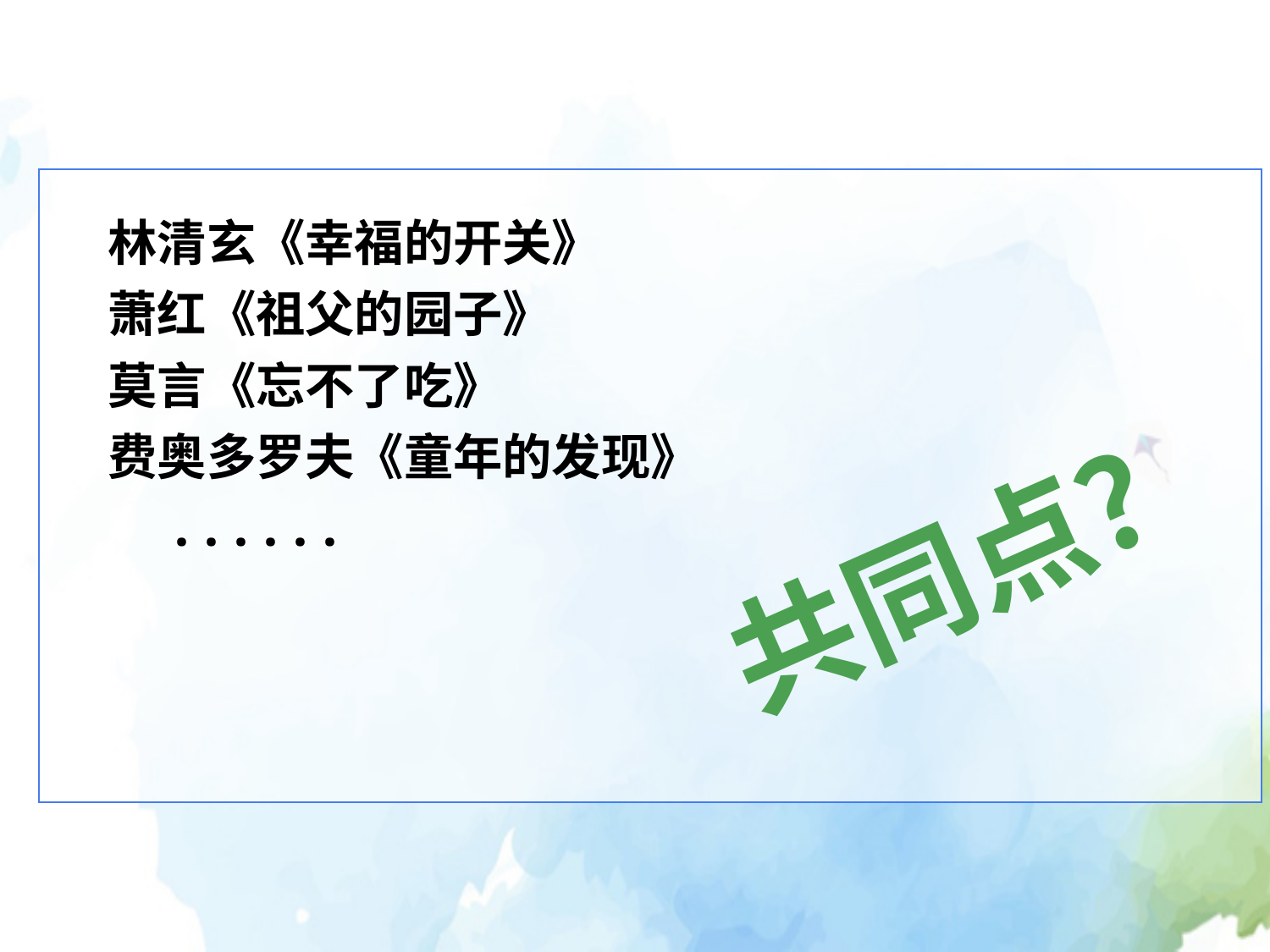

林清玄《幸福的开关》
萧红《祖父的园子》
莫言《忘不了吃》
费奥多罗夫《童年的发现》
  ......
共同点？